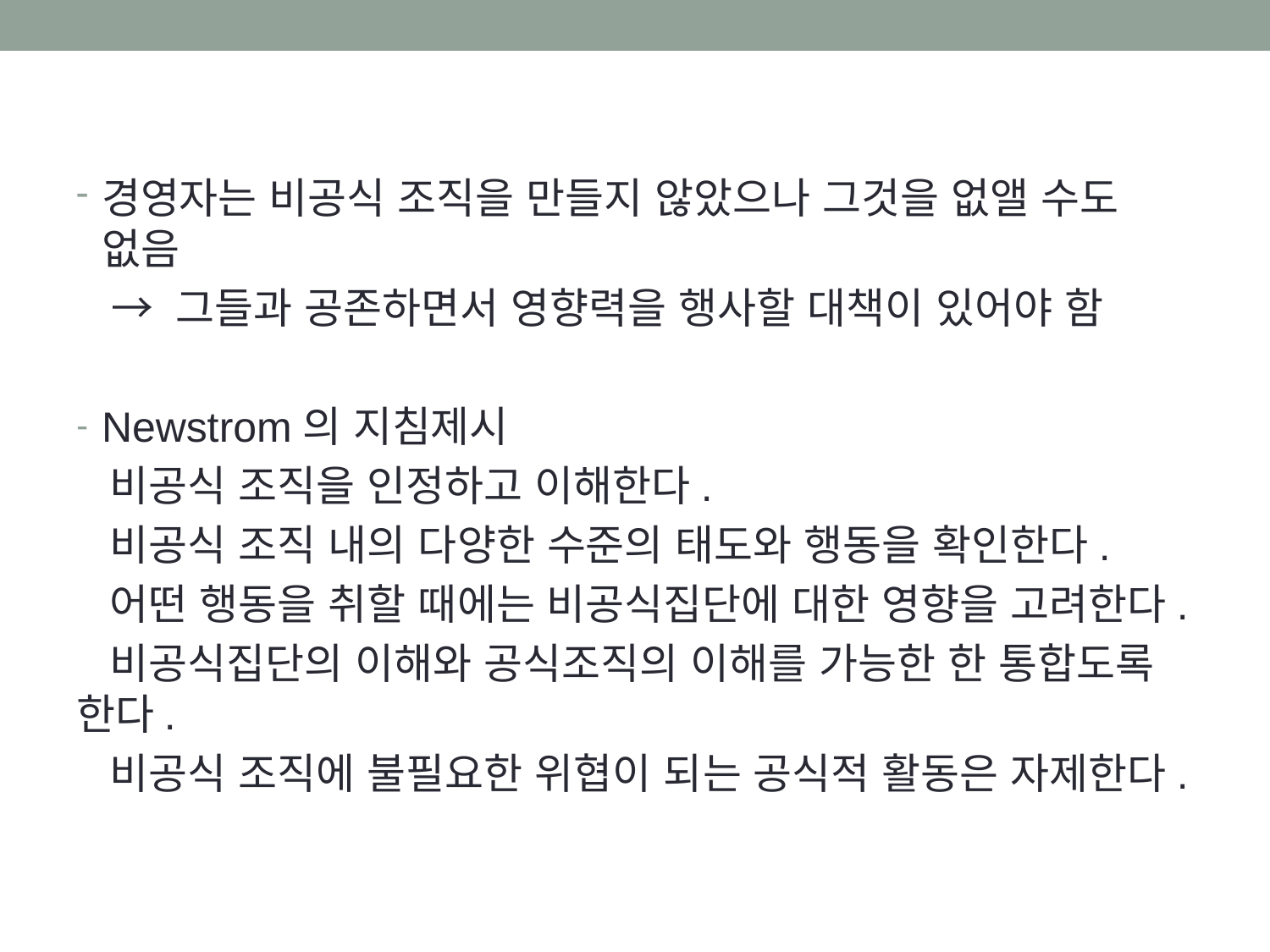

#

경영자는 비공식 조직을 만들지 않았으나 그것을 없앨 수도 없음
   → 그들과 공존하면서 영향력을 행사할 대책이 있어야 함

Newstrom의 지침제시
  비공식 조직을 인정하고 이해한다.
  비공식 조직 내의 다양한 수준의 태도와 행동을 확인한다.
  어떤 행동을 취할 때에는 비공식집단에 대한 영향을 고려한다.
  비공식집단의 이해와 공식조직의 이해를 가능한 한 통합도록 한다.
  비공식 조직에 불필요한 위협이 되는 공식적 활동은 자제한다.